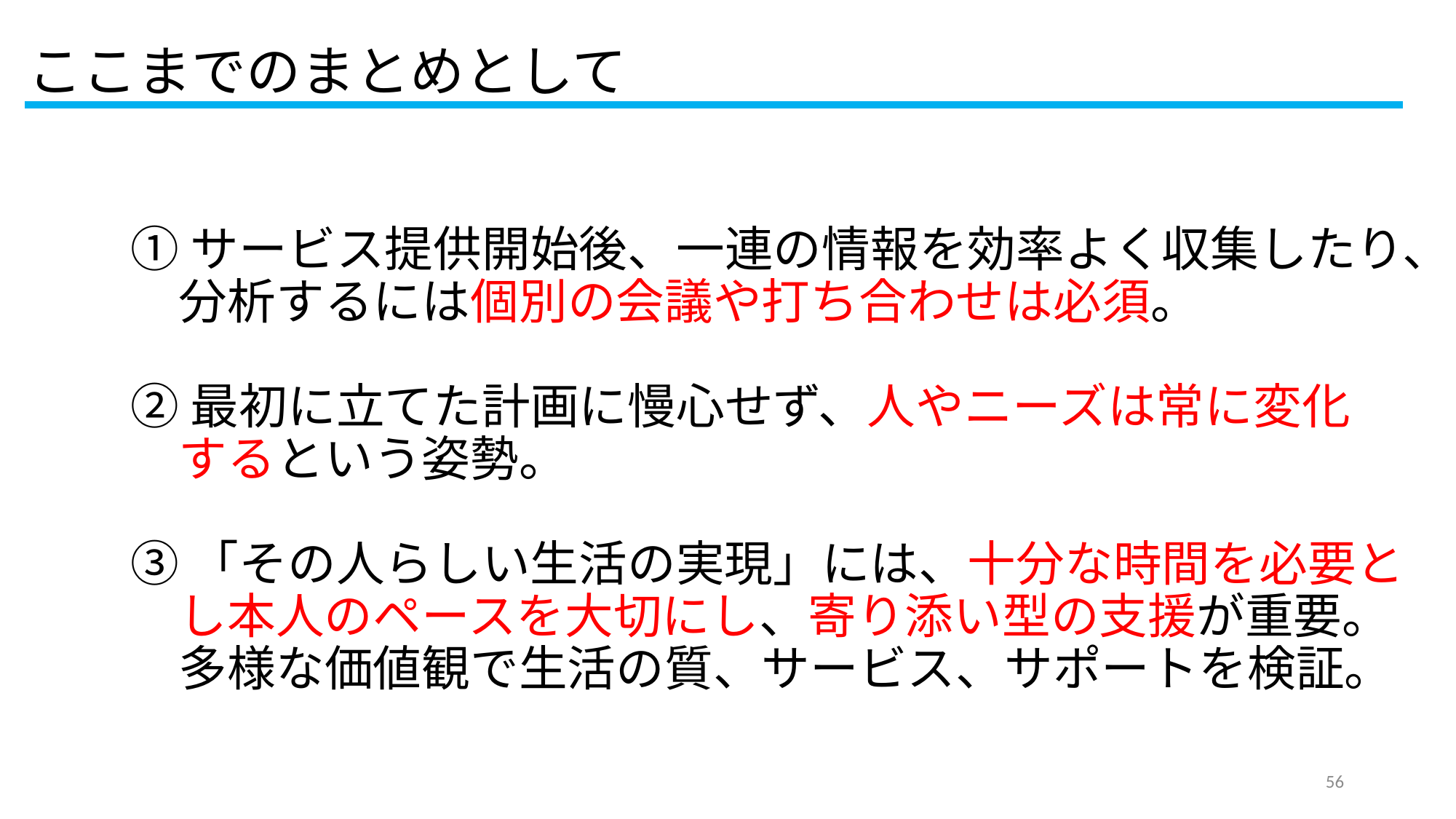

# ここまでのまとめとして
①サービス提供開始後、一連の情報を効率よく収集したり、
　分析するには個別の会議や打ち合わせは必須。

②最初に立てた計画に慢心せず、人やニーズは常に変化
　するという姿勢。

③「その人らしい生活の実現」には、十分な時間を必要と
　し本人のペースを大切にし、寄り添い型の支援が重要。
　多様な価値観で生活の質、サービス、サポートを検証。
56